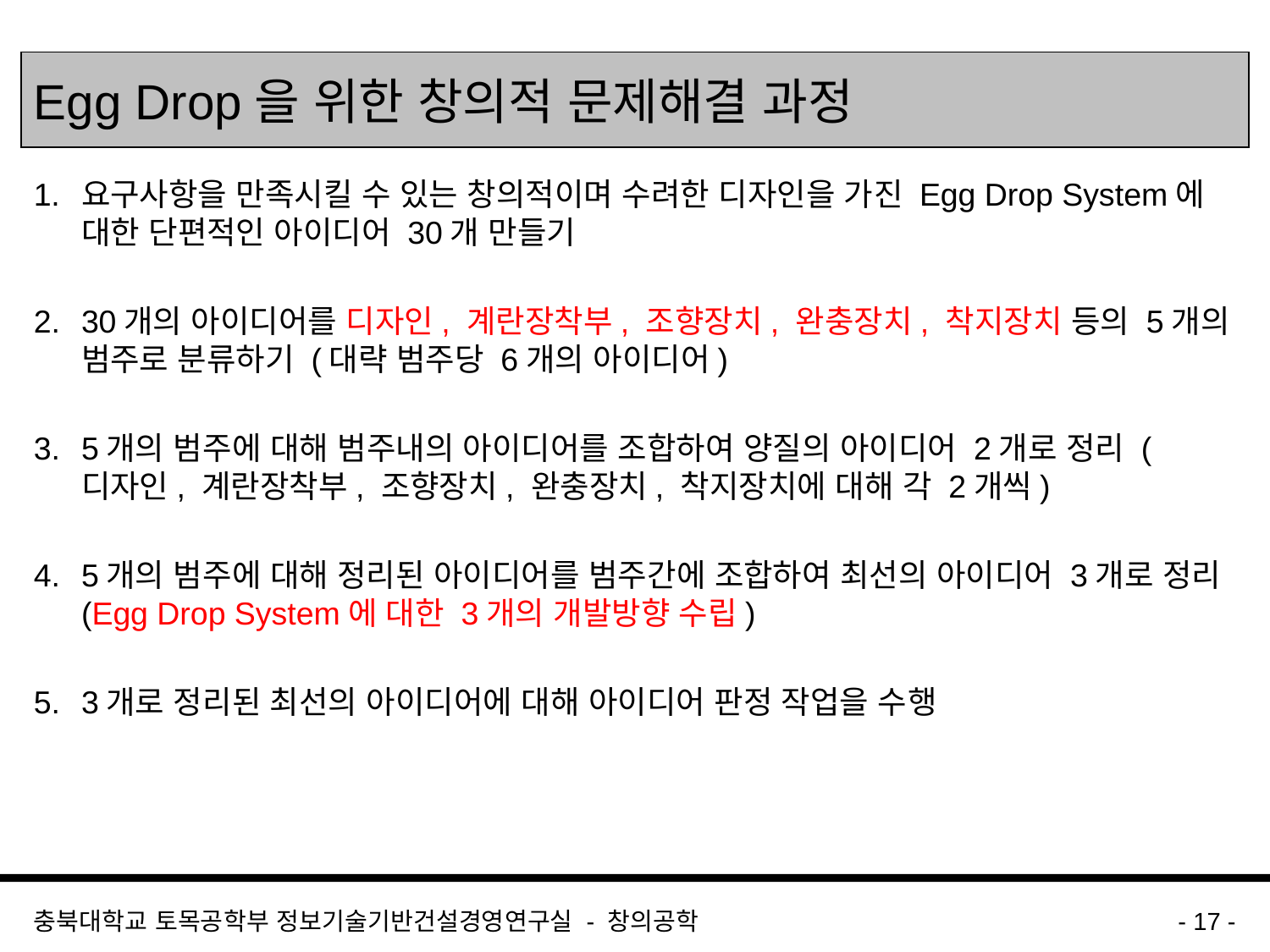

Egg Drop을 위한 창의적 문제해결 과정
요구사항을 만족시킬 수 있는 창의적이며 수려한 디자인을 가진 Egg Drop System에 대한 단편적인 아이디어 30개 만들기

30개의 아이디어를 디자인, 계란장착부, 조향장치, 완충장치, 착지장치 등의 5개의 범주로 분류하기 (대략 범주당 6개의 아이디어)

5개의 범주에 대해 범주내의 아이디어를 조합하여 양질의 아이디어 2개로 정리 (디자인, 계란장착부, 조향장치, 완충장치, 착지장치에 대해 각 2개씩)

5개의 범주에 대해 정리된 아이디어를 범주간에 조합하여 최선의 아이디어 3개로 정리 (Egg Drop System에 대한 3개의 개발방향 수립)

3개로 정리된 최선의 아이디어에 대해 아이디어 판정 작업을 수행
충북대학교 토목공학부 정보기술기반건설경영연구실 - 창의공학
- 17 -